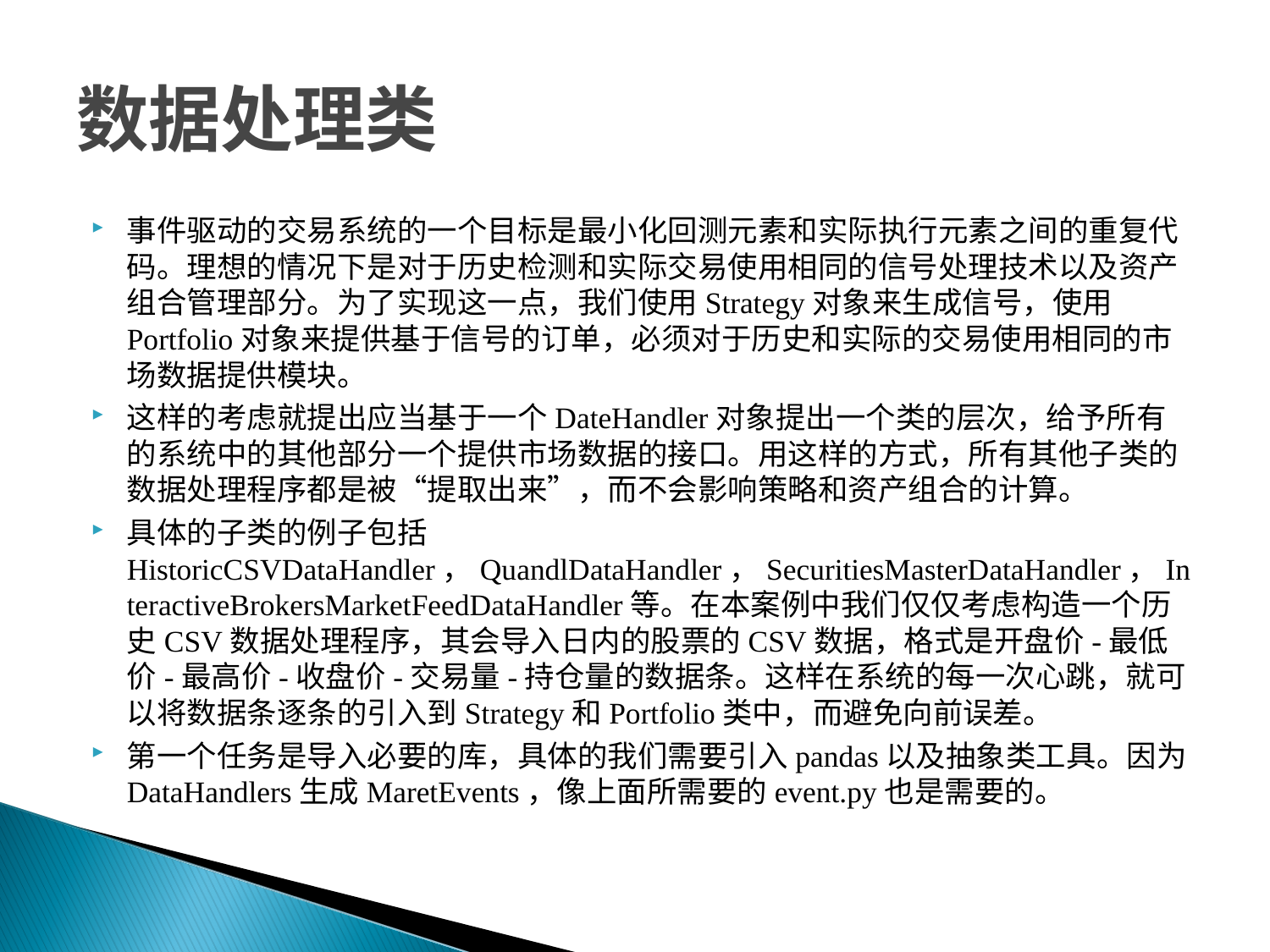

# 数据处理类
事件驱动的交易系统的一个目标是最小化回测元素和实际执行元素之间的重复代码。理想的情况下是对于历史检测和实际交易使用相同的信号处理技术以及资产组合管理部分。为了实现这一点，我们使用Strategy对象来生成信号，使用Portfolio对象来提供基于信号的订单，必须对于历史和实际的交易使用相同的市场数据提供模块。
这样的考虑就提出应当基于一个DateHandler对象提出一个类的层次，给予所有的系统中的其他部分一个提供市场数据的接口。用这样的方式，所有其他子类的数据处理程序都是被“提取出来”，而不会影响策略和资产组合的计算。
具体的子类的例子包括HistoricCSVDataHandler，QuandlDataHandler，SecuritiesMasterDataHandler，InteractiveBrokersMarketFeedDataHandler等。在本案例中我们仅仅考虑构造一个历史CSV数据处理程序，其会导入日内的股票的CSV数据，格式是开盘价-最低价-最高价-收盘价-交易量-持仓量的数据条。这样在系统的每一次心跳，就可以将数据条逐条的引入到Strategy和Portfolio类中，而避免向前误差。
第一个任务是导入必要的库，具体的我们需要引入pandas以及抽象类工具。因为DataHandlers生成MaretEvents，像上面所需要的event.py也是需要的。